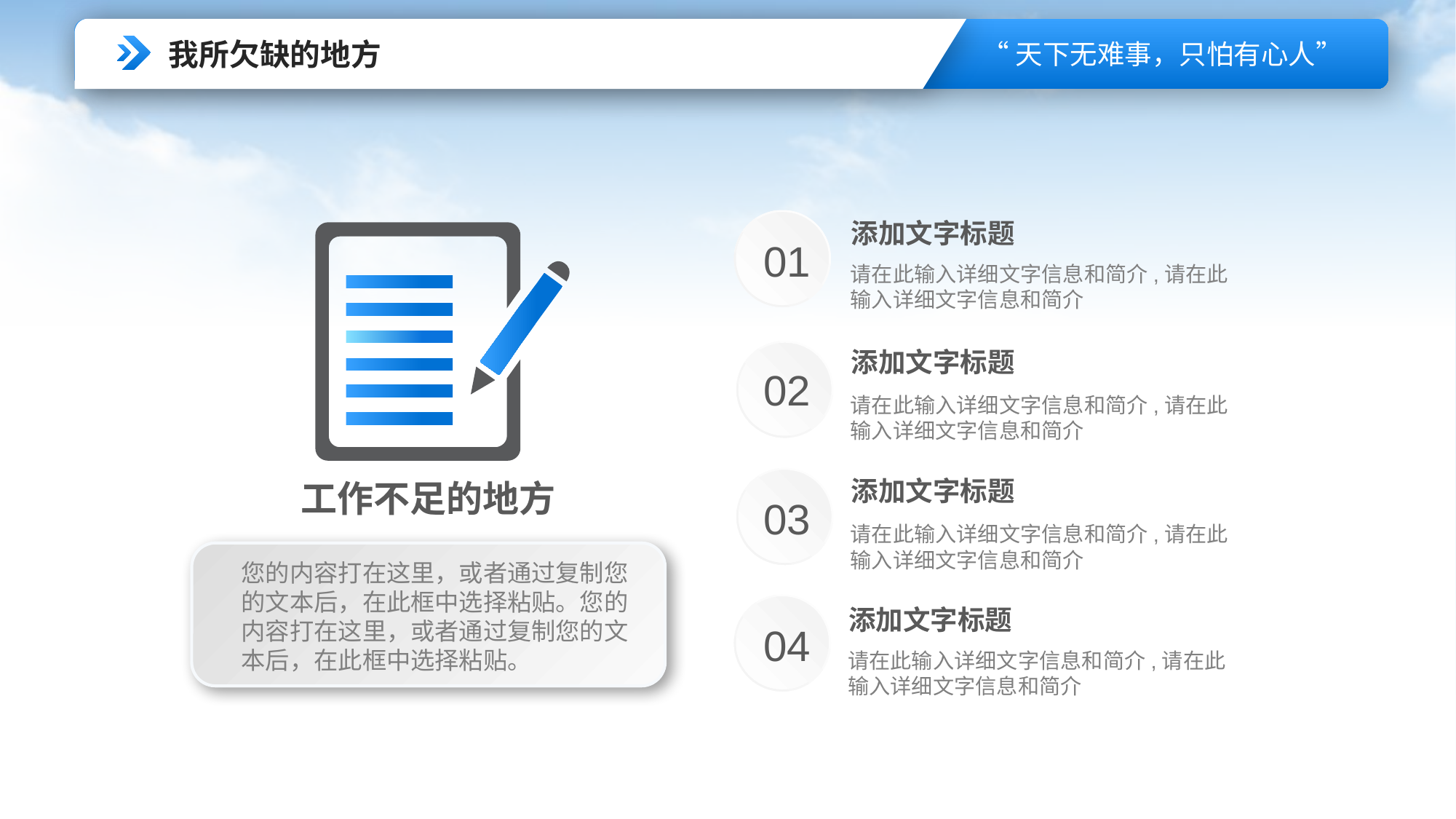

我所欠缺的地方

添加文字标题
请在此输入详细文字信息和简介,请在此输入详细文字信息和简介

01
添加文字标题
请在此输入详细文字信息和简介,请在此输入详细文字信息和简介

02

添加文字标题
请在此输入详细文字信息和简介,请在此输入详细文字信息和简介
工作不足的地方
03

您的内容打在这里，或者通过复制您的文本后，在此框中选择粘贴。您的内容打在这里，或者通过复制您的文本后，在此框中选择粘贴。

添加文字标题
请在此输入详细文字信息和简介,请在此输入详细文字信息和简介
04
PPT下载 http://www.1ppt.com/xiazai/